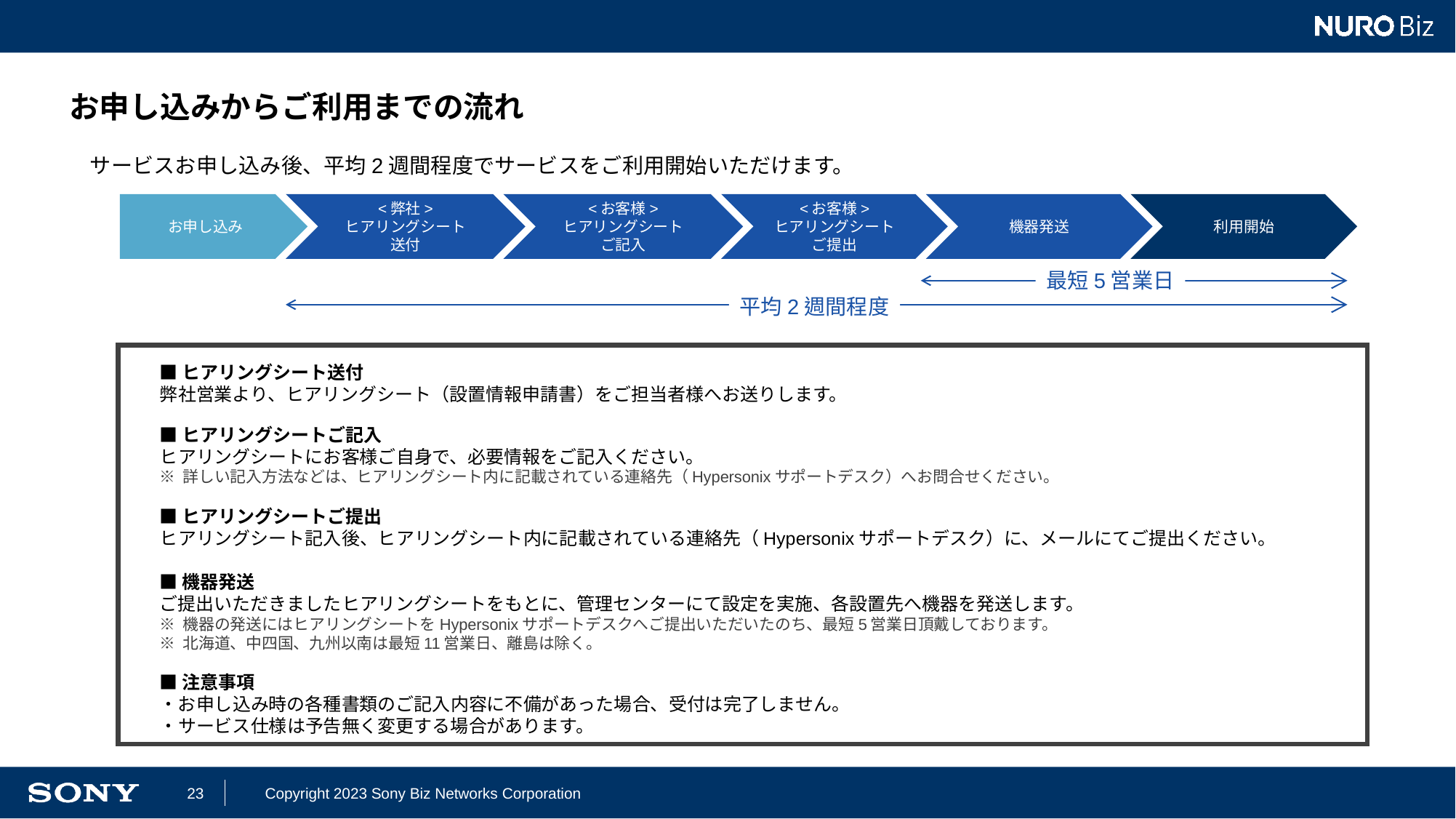

お申し込みからご利用までの流れ
サービスお申し込み後、平均2週間程度でサービスをご利用開始いただけます。
機器発送
利用開始
<お客様>
ヒアリングシート
ご提出
お申し込み
<弊社>
ヒアリングシート
送付
<お客様>
ヒアリングシート
ご記入
最短5営業日
平均2週間程度

■ヒアリングシート送付
弊社営業より、ヒアリングシート（設置情報申請書）をご担当者様へお送りします。

■ヒアリングシートご記入
ヒアリングシートにお客様ご自身で、必要情報をご記入ください。
※ 詳しい記入方法などは、ヒアリングシート内に記載されている連絡先（Hypersonixサポートデスク）へお問合せください。

■ヒアリングシートご提出
ヒアリングシート記入後、ヒアリングシート内に記載されている連絡先（Hypersonixサポートデスク）に、メールにてご提出ください。

■機器発送
ご提出いただきましたヒアリングシートをもとに、管理センターにて設定を実施、各設置先へ機器を発送します。
※ 機器の発送にはヒアリングシートをHypersonixサポートデスクへご提出いただいたのち、最短5営業日頂戴しております。
※ 北海道、中四国、九州以南は最短11営業日、離島は除く。

■注意事項
・お申し込み時の各種書類のご記入内容に不備があった場合、受付は完了しません。
・サービス仕様は予告無く変更する場合があります。